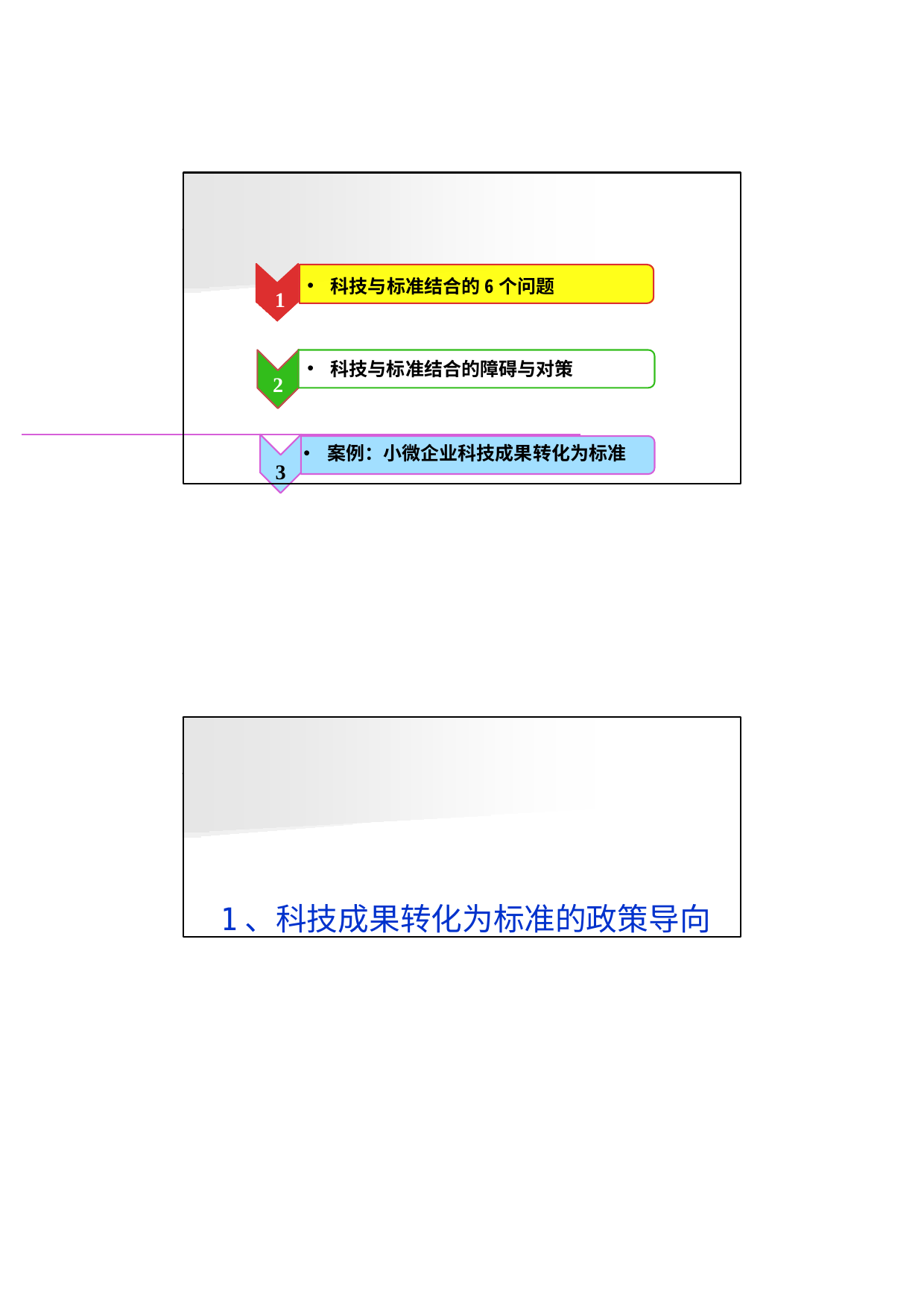

1

2

3
科技与标准结合的6个问题

科技与标准结合的障碍与对策

案例：小微企业科技成果转化为标准

1、科技成果转化为标准的政策导向